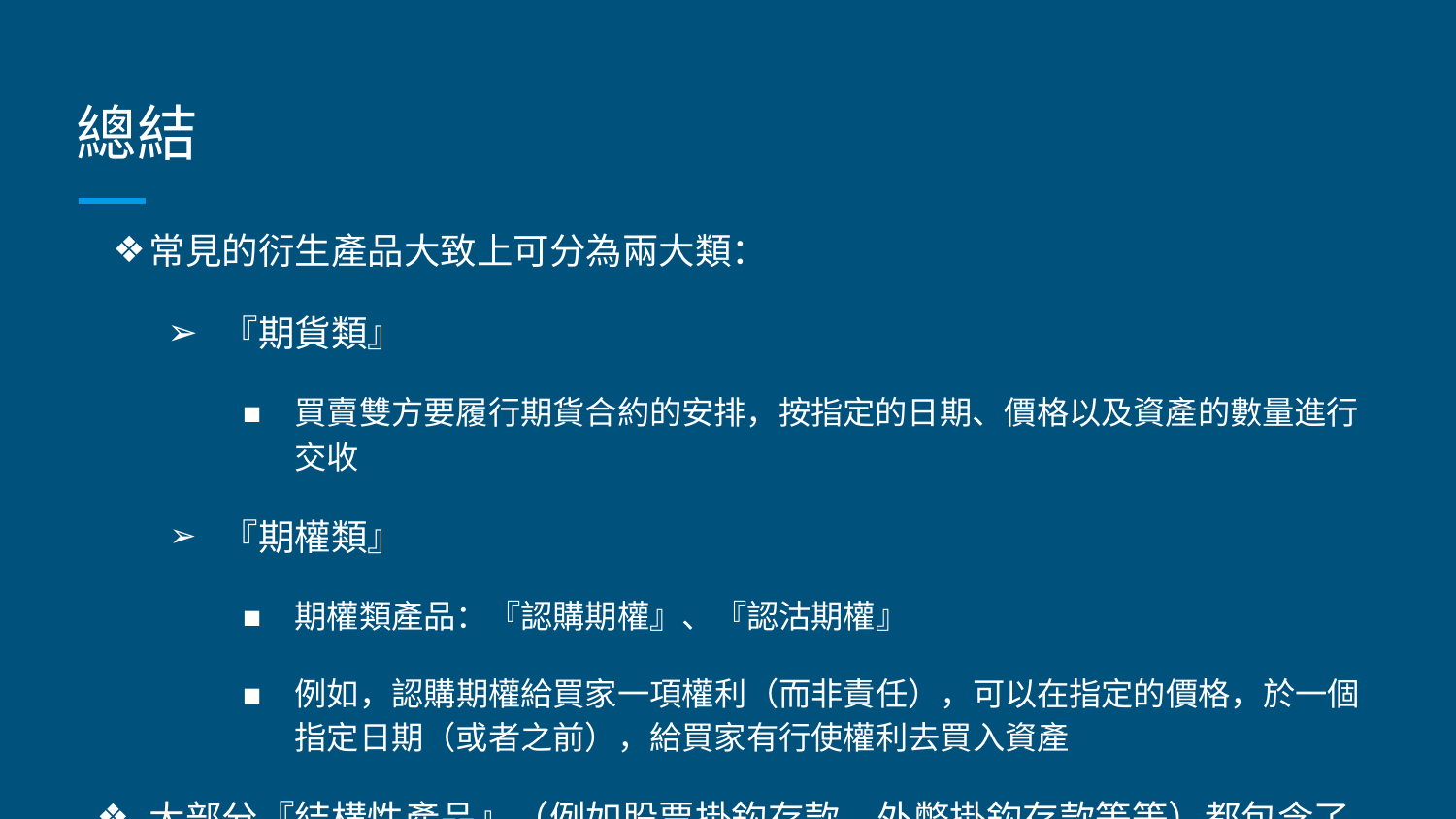

# 總結
常見的衍生產品大致上可分為兩大類：
『期貨類』
買賣雙方要履行期貨合約的安排，按指定的日期、價格以及資產的數量進行交收
『期權類』
期權類產品：『認購期權』、『認沽期權』
例如，認購期權給買家一項權利（而非責任），可以在指定的價格，於一個指定日期（或者之前），給買家有行使權利去買入資產
大部分『結構性產品』（例如股票掛鈎存款、外幣掛鈎存款等等）都包含了衍生產品在內，當中有些是『保本』的，亦有些是『非保本』的